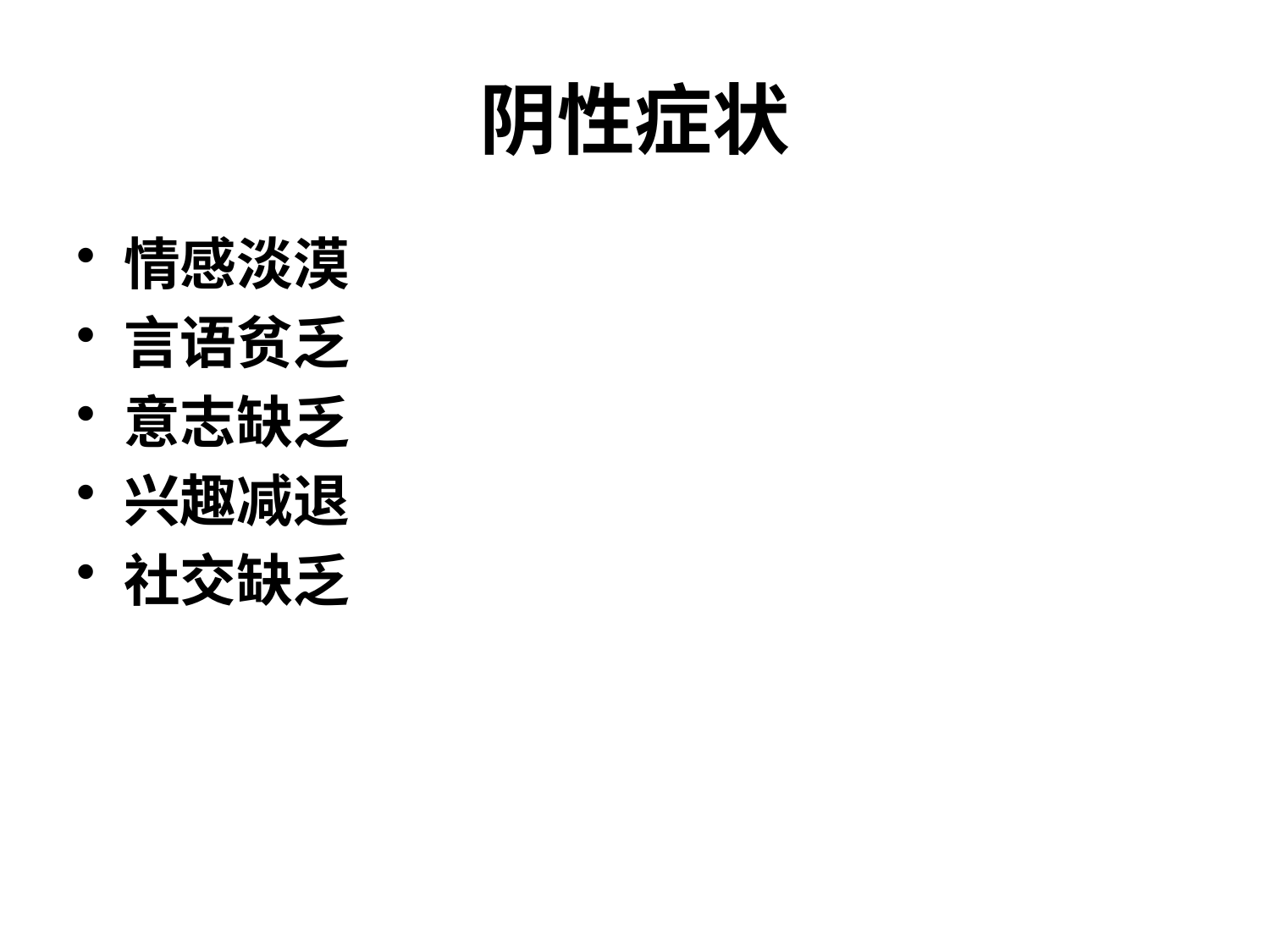

# 阴性症状
情感淡漠
言语贫乏
意志缺乏
兴趣减退
社交缺乏